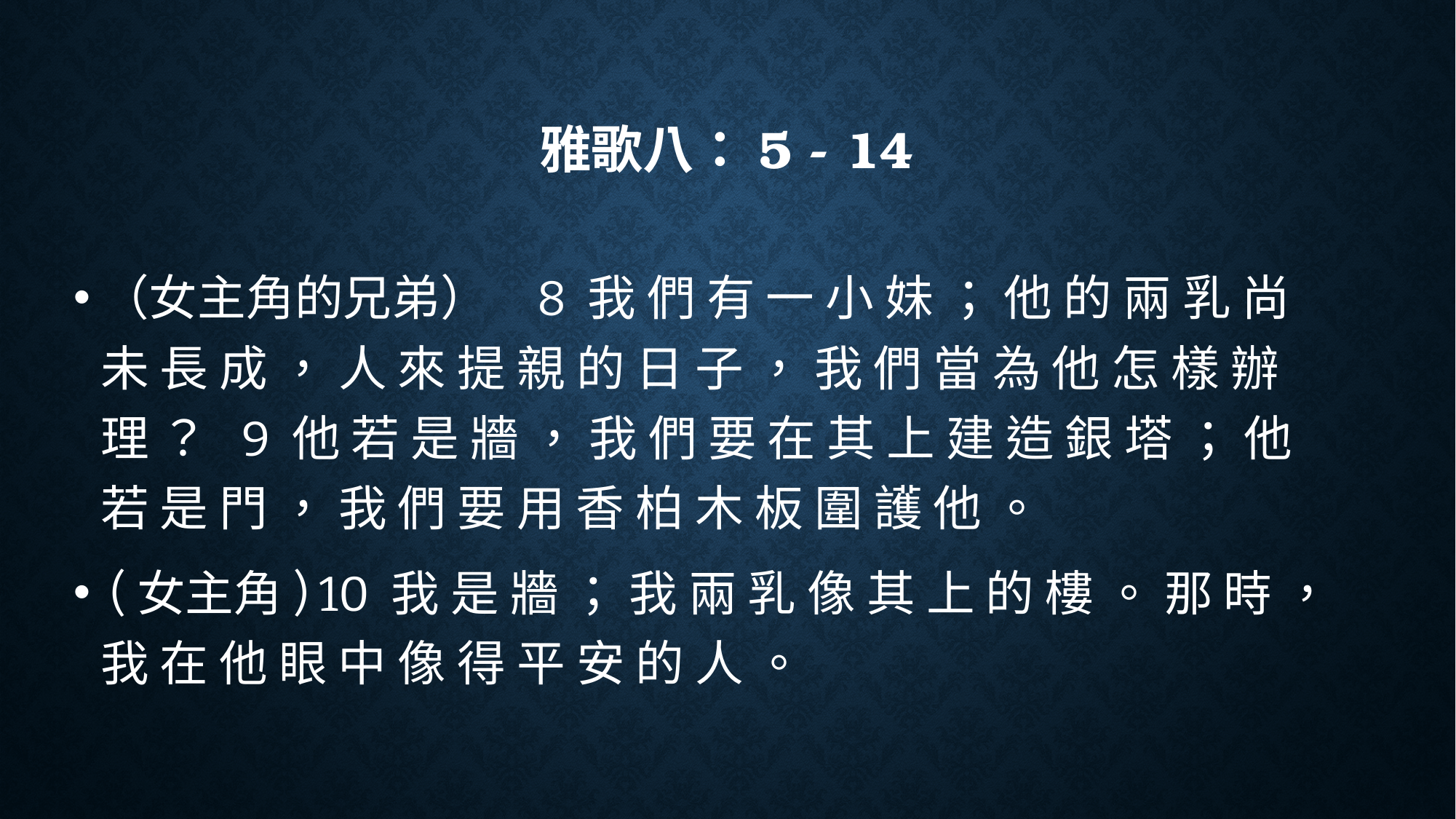

# 雅歌八：5 - 14
（女主角的兄弟）	8 我 們 有 一 小 妹 ； 他 的 兩 乳 尚 未 長 成 ， 人 來 提 親 的 日 子 ， 我 們 當 為 他 怎 樣 辦 理 ？  9 他 若 是 牆 ， 我 們 要 在 其 上 建 造 銀 塔 ； 他 若 是 門 ， 我 們 要 用 香 柏 木 板 圍 護 他 。
 (女主角)	10 我 是 牆 ； 我 兩 乳 像 其 上 的 樓 。 那 時 ， 我 在 他 眼 中 像 得 平 安 的 人 。